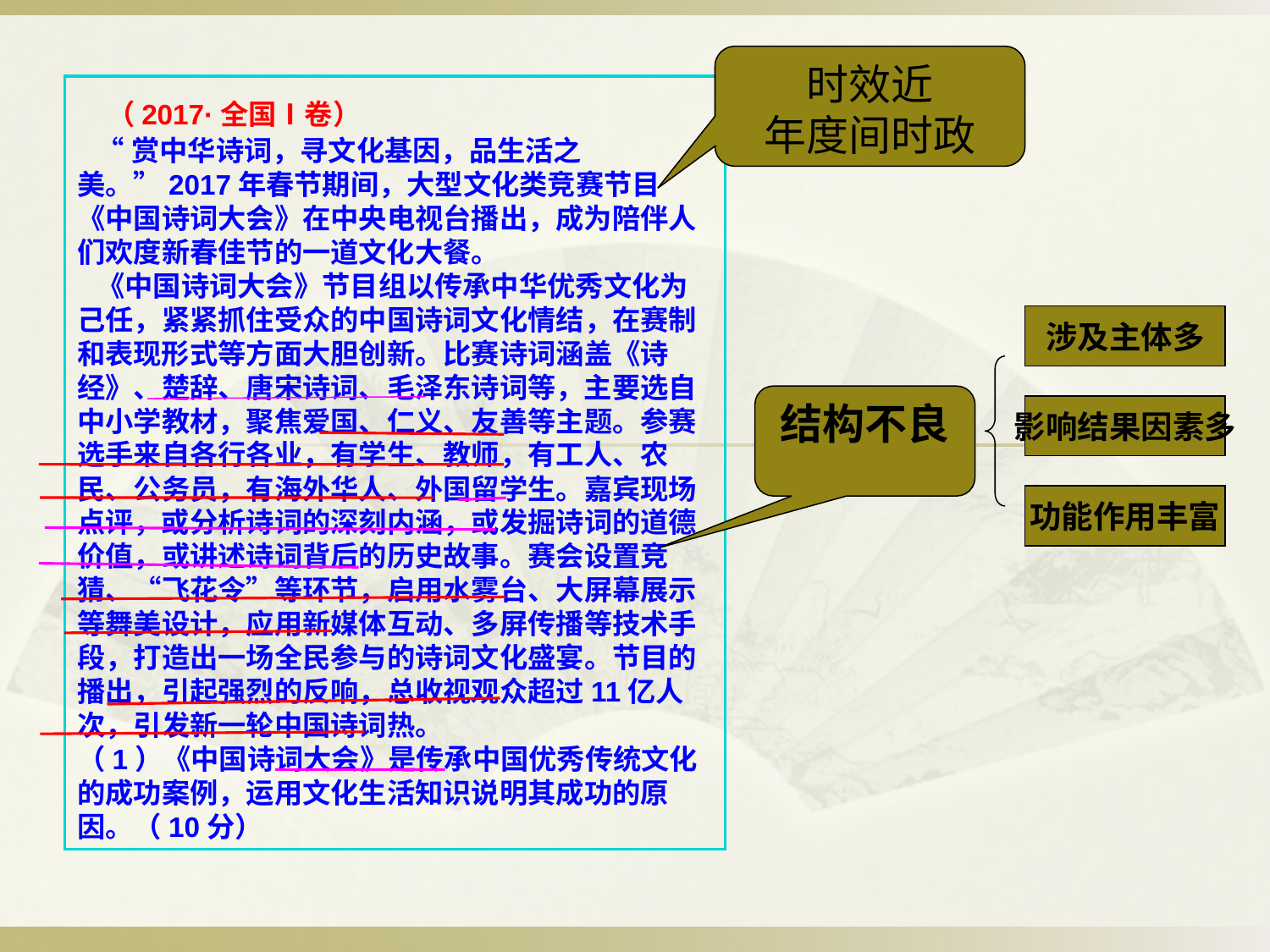

时效近
年度间时政
  （2017·全国Ⅰ卷）
   “赏中华诗词，寻文化基因，品生活之美。”2017年春节期间，大型文化类竞赛节目《中国诗词大会》在中央电视台播出，成为陪伴人们欢度新春佳节的一道文化大餐。
  《中国诗词大会》节目组以传承中华优秀文化为己任，紧紧抓住受众的中国诗词文化情结，在赛制和表现形式等方面大胆创新。比赛诗词涵盖《诗经》、楚辞、唐宋诗词、毛泽东诗词等，主要选自中小学教材，聚焦爱国、仁义、友善等主题。参赛选手来自各行各业，有学生、教师，有工人、农民、公务员，有海外华人、外国留学生。嘉宾现场点评，或分析诗词的深刻内涵，或发掘诗词的道德价值，或讲述诗词背后的历史故事。赛会设置竞猜、“飞花令”等环节，启用水雾台、大屏幕展示等舞美设计，应用新媒体互动、多屏传播等技术手段，打造出一场全民参与的诗词文化盛宴。节目的播出，引起强烈的反响，总收视观众超过11亿人次，引发新一轮中国诗词热。
（1）《中国诗词大会》是传承中国优秀传统文化的成功案例，运用文化生活知识说明其成功的原因。（10分）
涉及主体多

结构不良
影响结果因素多

功能作用丰富